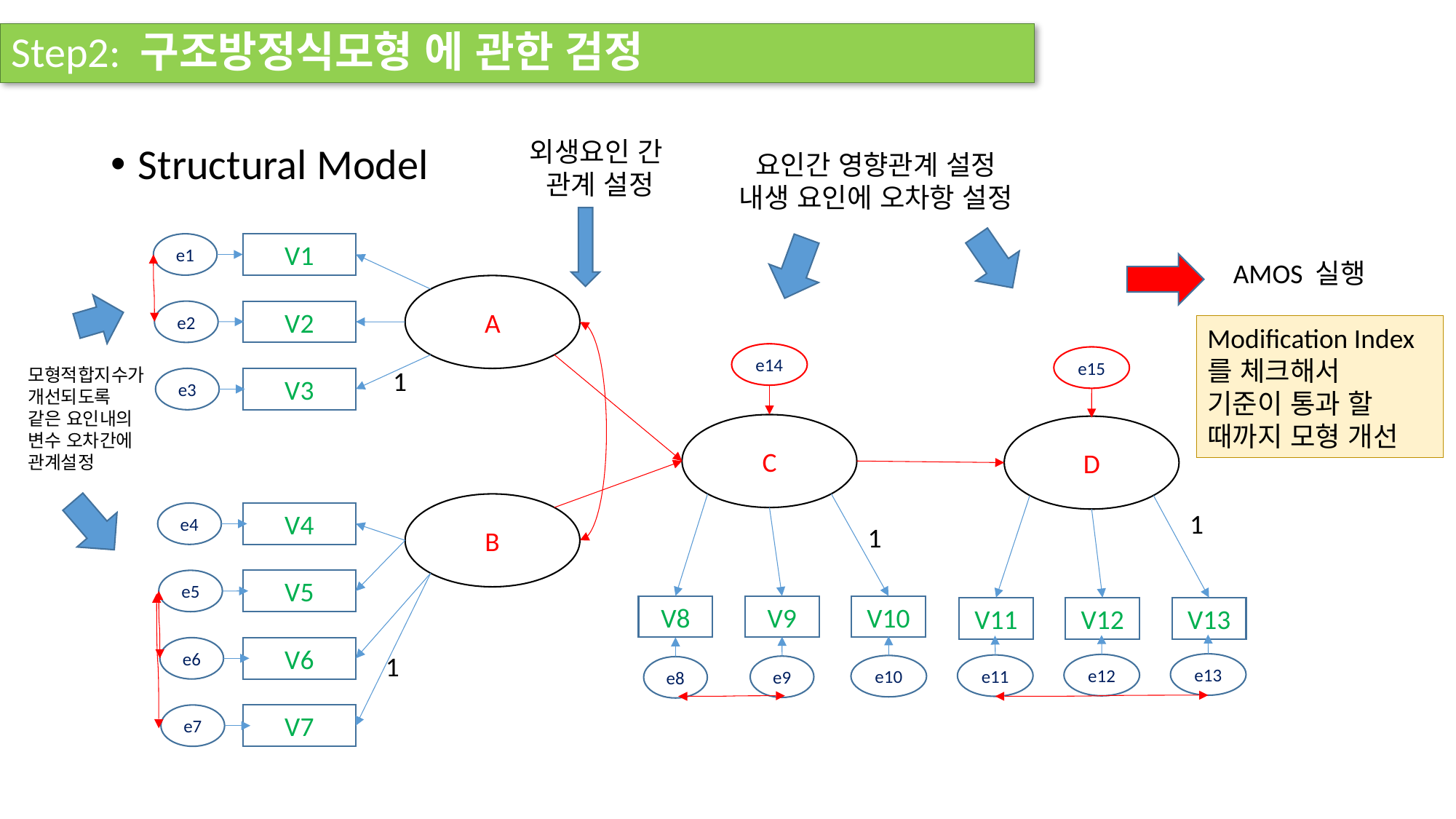

Step2: 구조방정식모형 에 관한 검정
외생요인 간
관계 설정
Structural Model
요인간 영향관계 설정
내생 요인에 오차항 설정

e1
V1

AMOS 실행

A

e2
V2
Modification Index를 체크해서
기준이 통과 할 때까지 모형 개선
e14
e15
모형적합지수가 개선되도록 같은 요인내의 변수 오차간에  관계설정
1
e3
V3
C
D
B

1
e4
V4
1
e5
V5
V8
V9
V10
V11
V12
V13
e6
V6
1
e13
e12
e11
e10
e9
e8
e7
V7